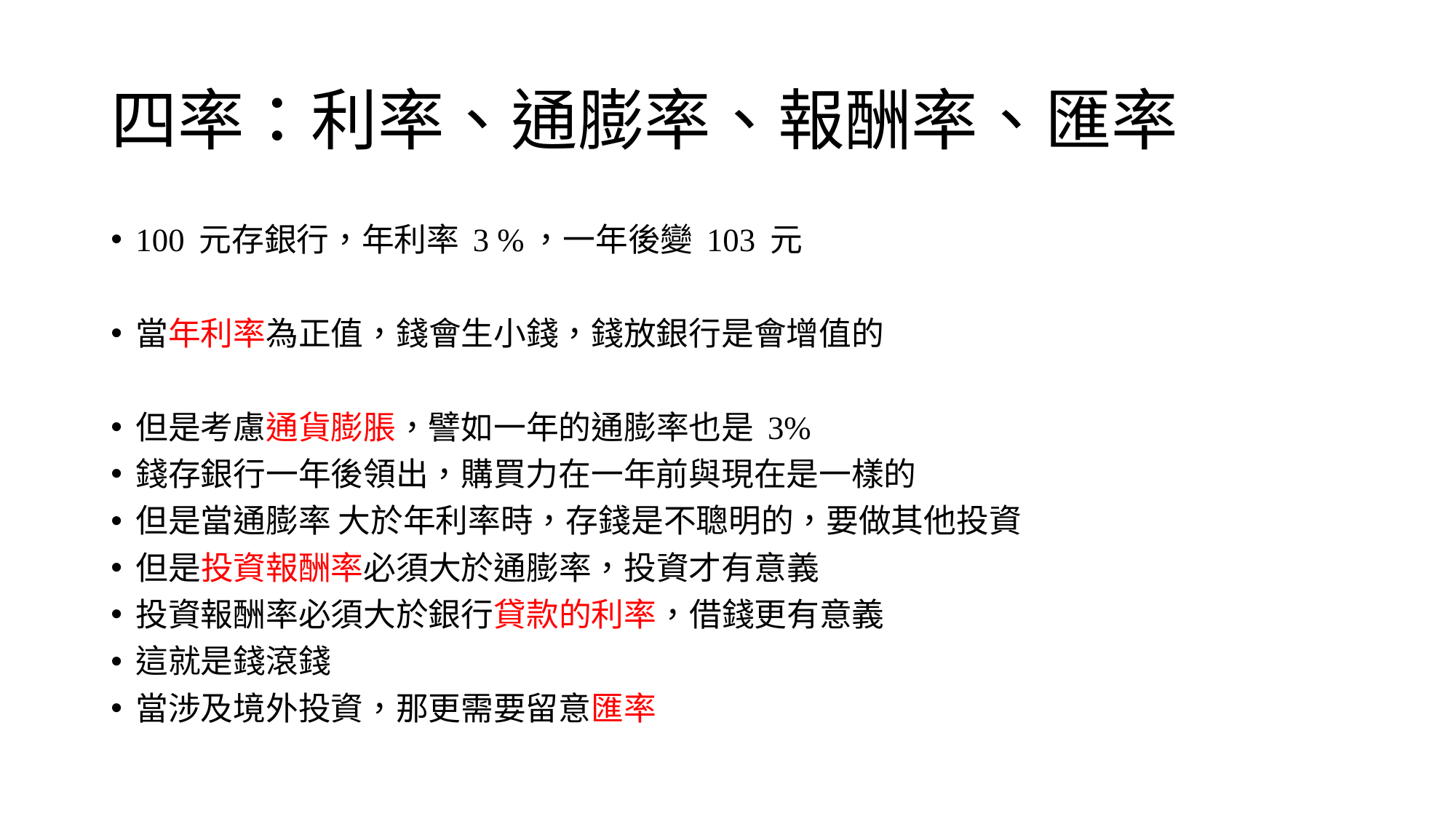

# 四率：利率、通膨率、報酬率、匯率
100 元存銀行，年利率 3 %，一年後變 103 元

當年利率為正值，錢會生小錢，錢放銀行是會增值的

但是考慮通貨膨脹，譬如一年的通膨率也是 3%
錢存銀行一年後領出，購買力在一年前與現在是一樣的
但是當通膨率 大於年利率時，存錢是不聰明的，要做其他投資
但是投資報酬率必須大於通膨率，投資才有意義
投資報酬率必須大於銀行貸款的利率，借錢更有意義
這就是錢滾錢
當涉及境外投資，那更需要留意匯率